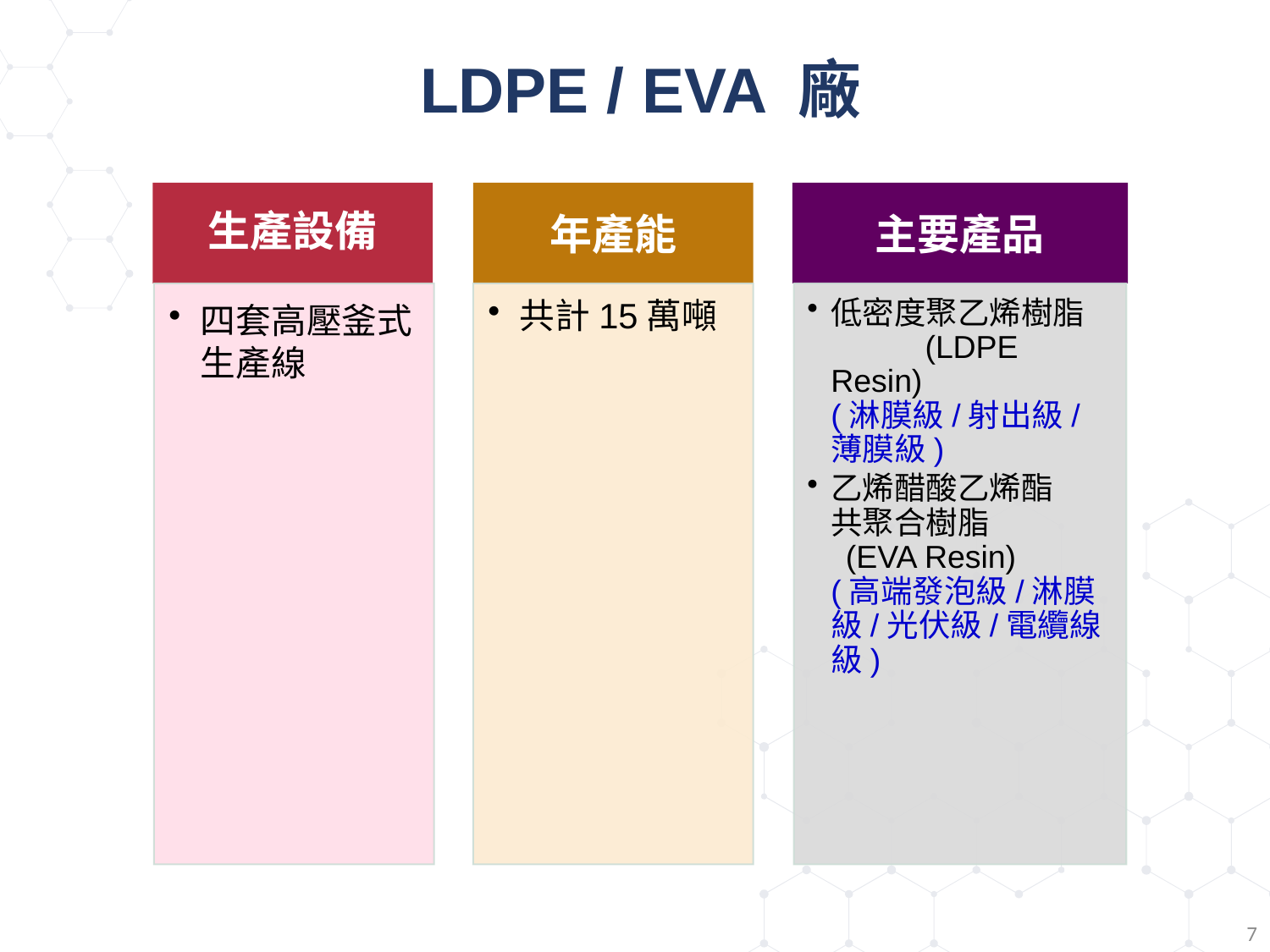

# LDPE / EVA 廠
生產設備
四套高壓釜式生產線
年產能
共計15萬噸
主要產品
低密度聚乙烯樹脂                (LDPE Resin)
(淋膜級/射出級/
薄膜級)
乙烯醋酸乙烯酯
共聚合樹脂
 (EVA Resin)
(高端發泡級/淋膜級/光伏級/電纜線級)
7